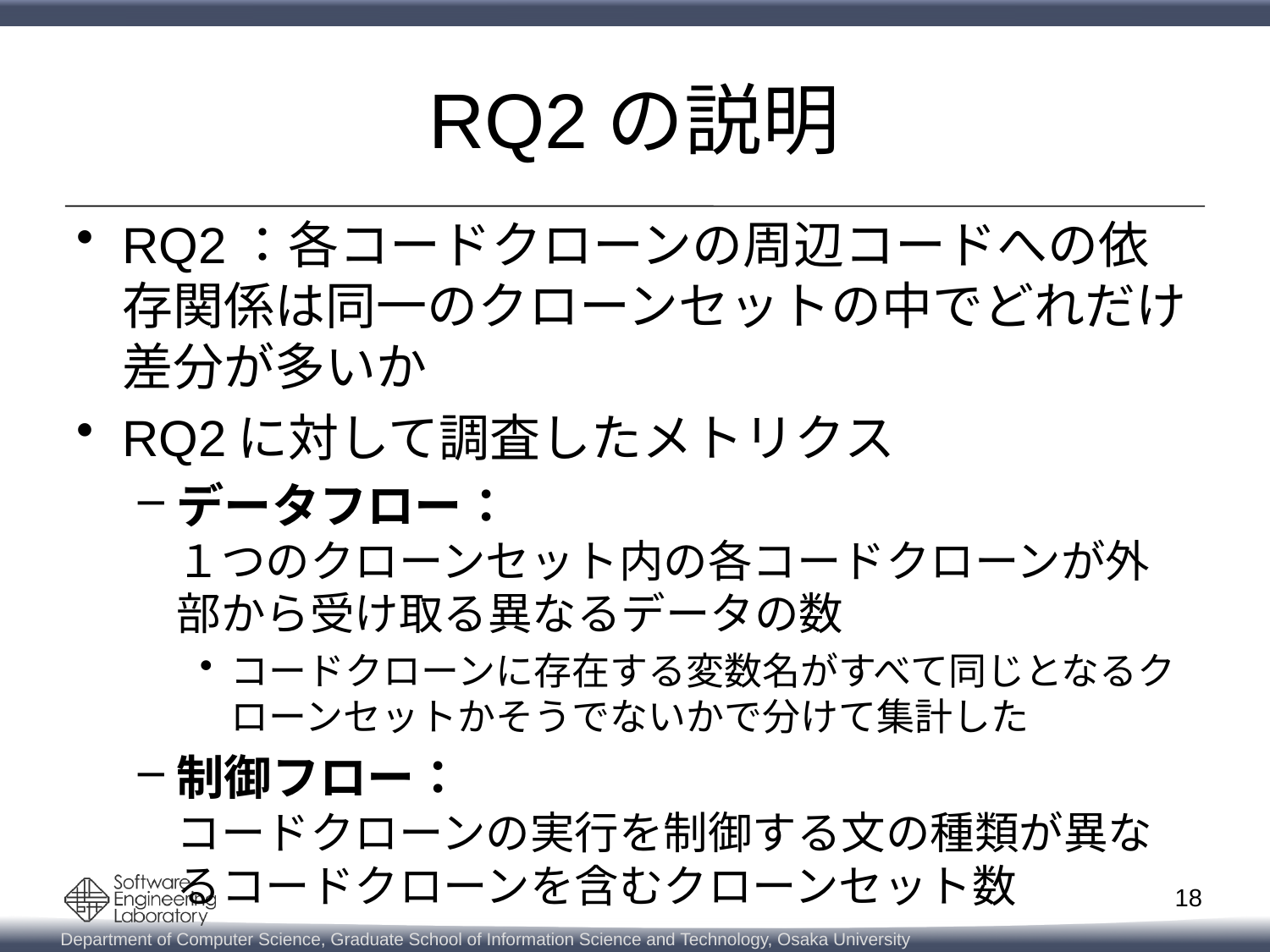

# RQ2の説明
RQ2：各コードクローンの周辺コードへの依存関係は同一のクローンセットの中でどれだけ差分が多いか
RQ2に対して調査したメトリクス
データフロー：
１つのクローンセット内の各コードクローンが外部から受け取る異なるデータの数
コードクローンに存在する変数名がすべて同じとなるクローンセットかそうでないかで分けて集計した
制御フロー：
コードクローンの実行を制御する文の種類が異なるコードクローンを含むクローンセット数

18